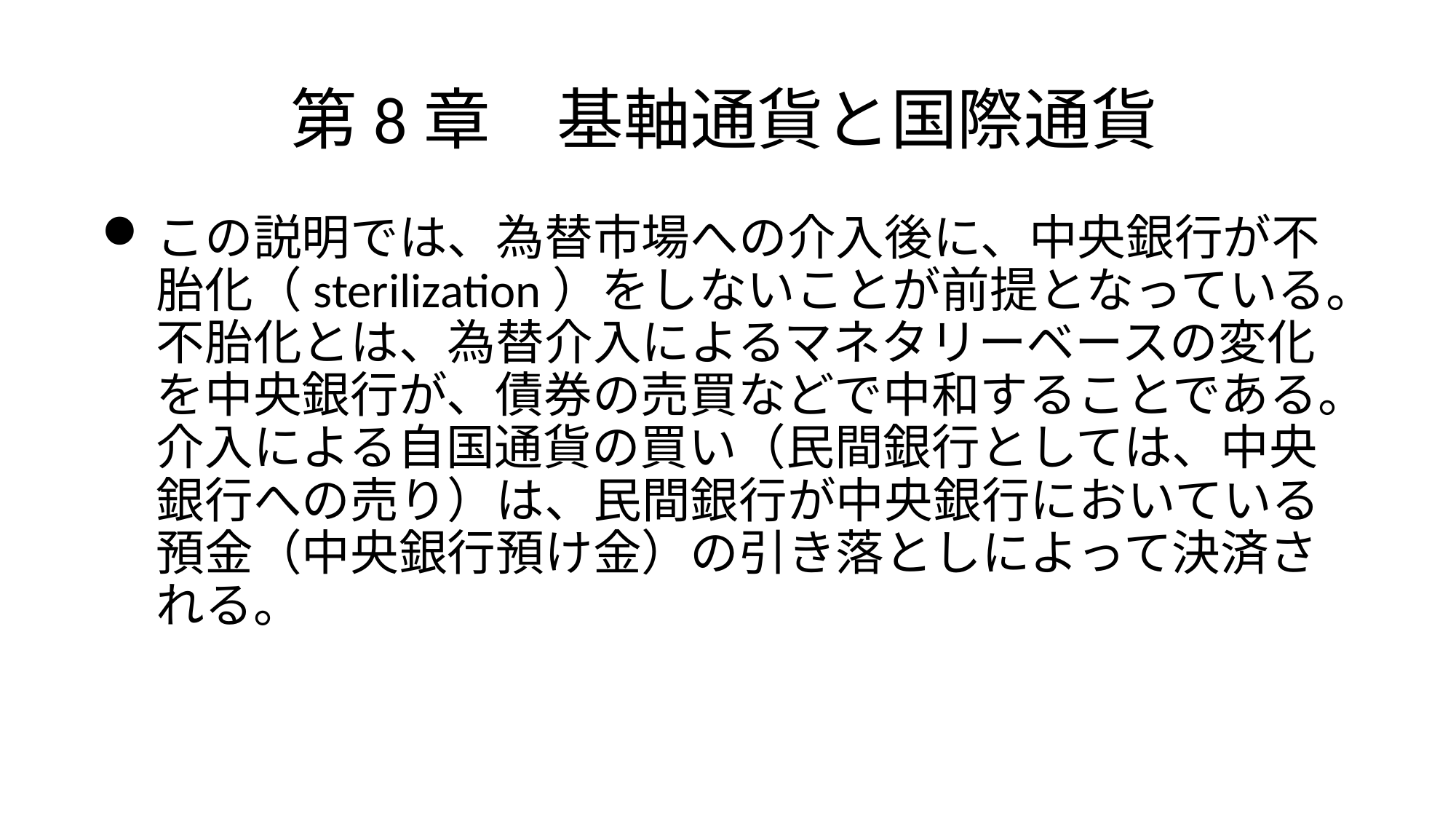

# 第8章　基軸通貨と国際通貨
この説明では、為替市場への介入後に、中央銀行が不胎化（sterilization）をしないことが前提となっている。不胎化とは、為替介入によるマネタリーベースの変化を中央銀行が、債券の売買などで中和することである。介入による自国通貨の買い（民間銀行としては、中央銀行への売り）は、民間銀行が中央銀行においている預金（中央銀行預け金）の引き落としによって決済される。